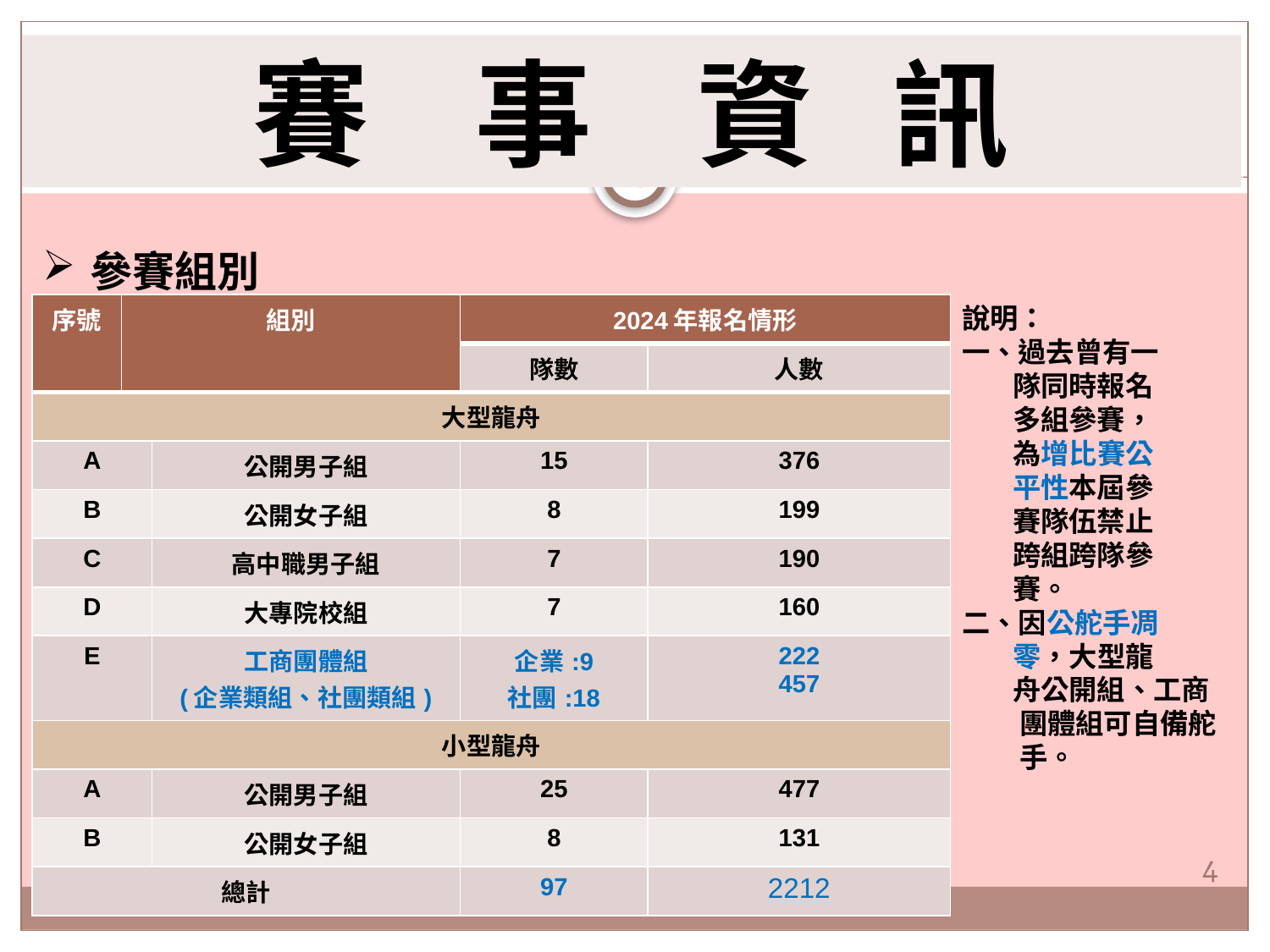

賽    事    資   訊
4
參賽組別
| 序號 | 組別 | 組別 | 2024年報名情形 |  |
| --- | --- | --- | --- | --- |
|  |  |  | 隊數 | 人數 |
| 大型龍舟 |  |  |  |  |
| A |  | 公開男子組 | 15 | 376 |
| B |  | 公開女子組 | 8 | 199 |
| C |  | 高中職男子組 | 7 | 190 |
| D |  | 大專院校組 | 7 | 160 |
| E |  | 工商團體組 (企業類組、社團類組) | 企業:9 社團:18 | 222 457 |
| 小型龍舟 |  |  |  |  |
| A |  | 公開男子組 | 25 | 477 |
| B |  | 公開女子組 | 8 | 131 |
| 總計 |  |  | 97 | 2212 |
說明：
一、過去曾有一
        隊同時報名
        多組參賽，
        為增比賽公
        平性本屆參
        賽隊伍禁止
        跨組跨隊參
        賽。
二、因公舵手凋
        零，大型龍
        舟公開組、工商
        團體組可自備舵
        手。
4